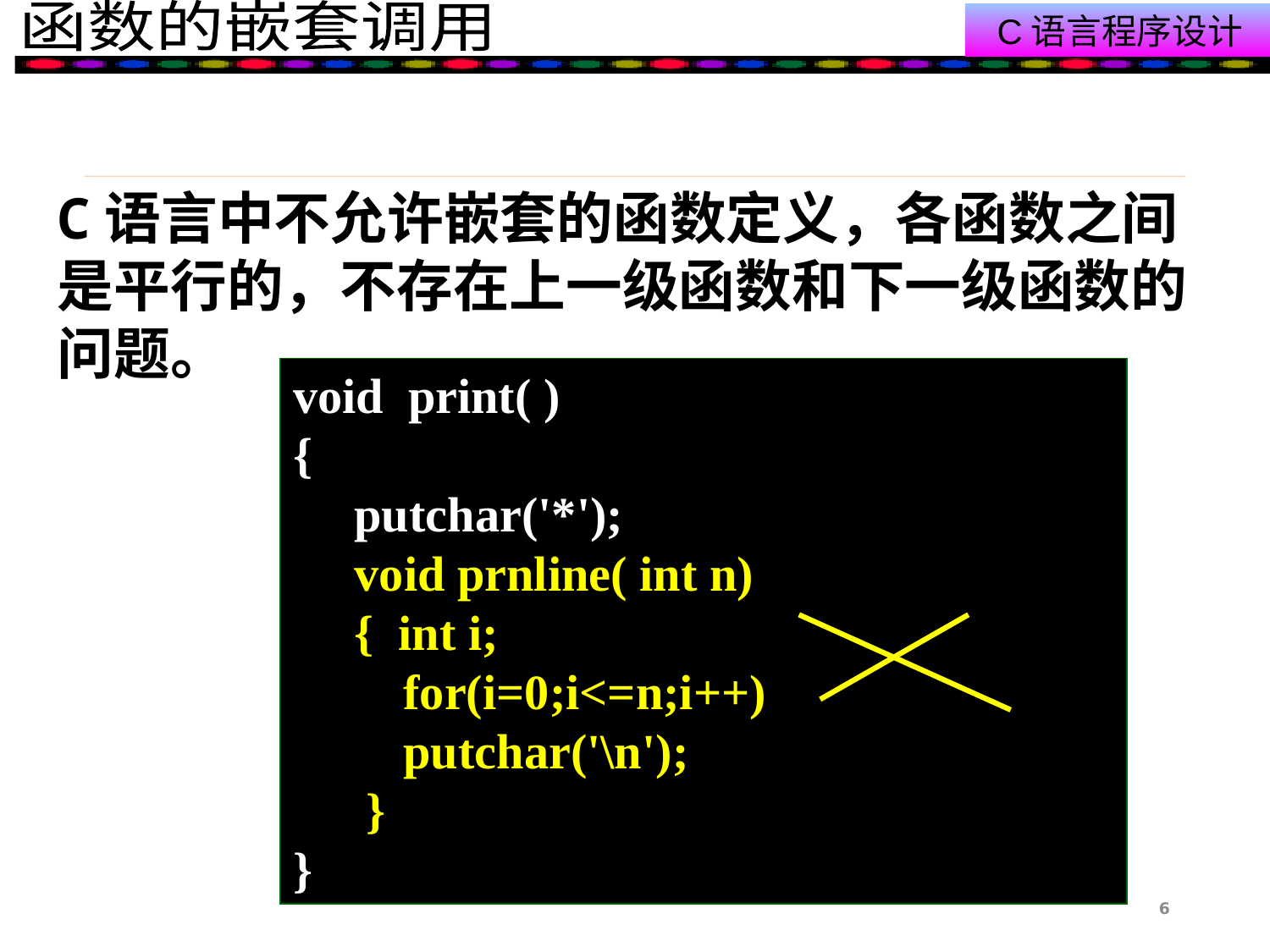

C语言中不允许嵌套的函数定义，各函数之间是平行的，不存在上一级函数和下一级函数的问题。
void  print( )
{
     putchar('*');
     void prnline( int n)
     {  int i;
         for(i=0;i<=n;i++)
         putchar('\n');
      }
}

6